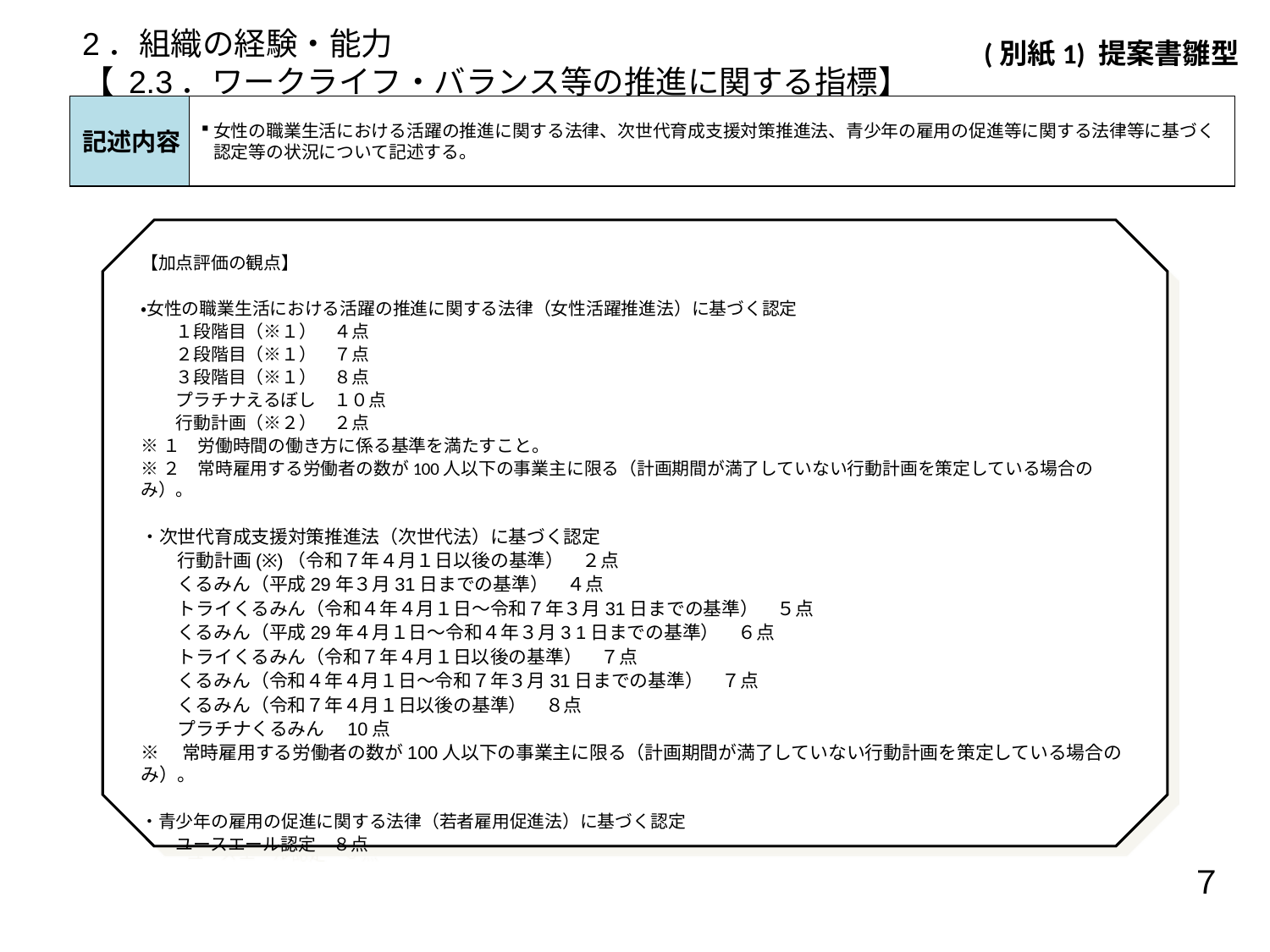

2．組織の経験・能力
【 2.3．ワークライフ・バランス等の推進に関する指標】
 (別紙1) 提案書雛型
記述内容
女性の職業生活における活躍の推進に関する法律、次世代育成支援対策推進法、青少年の雇用の促進等に関する法律等に基づく認定等の状況について記述する。
【加点評価の観点】

・女性の職業生活における活躍の推進に関する法律（女性活躍推進法）に基づく認定
　　１段階目（※１）　４点
　　２段階目（※１）　７点
　　３段階目（※１）　８点
　　プラチナえるぼし　１０点
　　行動計画（※２）　２点
※１　労働時間の働き方に係る基準を満たすこと。
※２　常時雇用する労働者の数が100人以下の事業主に限る（計画期間が満了していない行動計画を策定している場合のみ）。

・次世代育成支援対策推進法（次世代法）に基づく認定
　　行動計画(※)（令和７年４月１日以後の基準）　２点
　　くるみん（平成29年３月31日までの基準）　４点
　　トライくるみん（令和４年４月１日～令和７年３月31日までの基準）　５点
　　くるみん（平成29年４月１日～令和４年３月3 1日までの基準）　６点
　　トライくるみん（令和７年４月１日以後の基準）　７点
　　くるみん（令和４年４月１日～令和７年３月31日までの基準）　７点
　　くるみん（令和７年４月１日以後の基準）　８点
　　プラチナくるみん　10点
※　常時雇用する労働者の数が100人以下の事業主に限る（計画期間が満了していない行動計画を策定している場合のみ）。

・青少年の雇用の促進に関する法律（若者雇用促進法）に基づく認定
　　ユースエール認定　８点

７